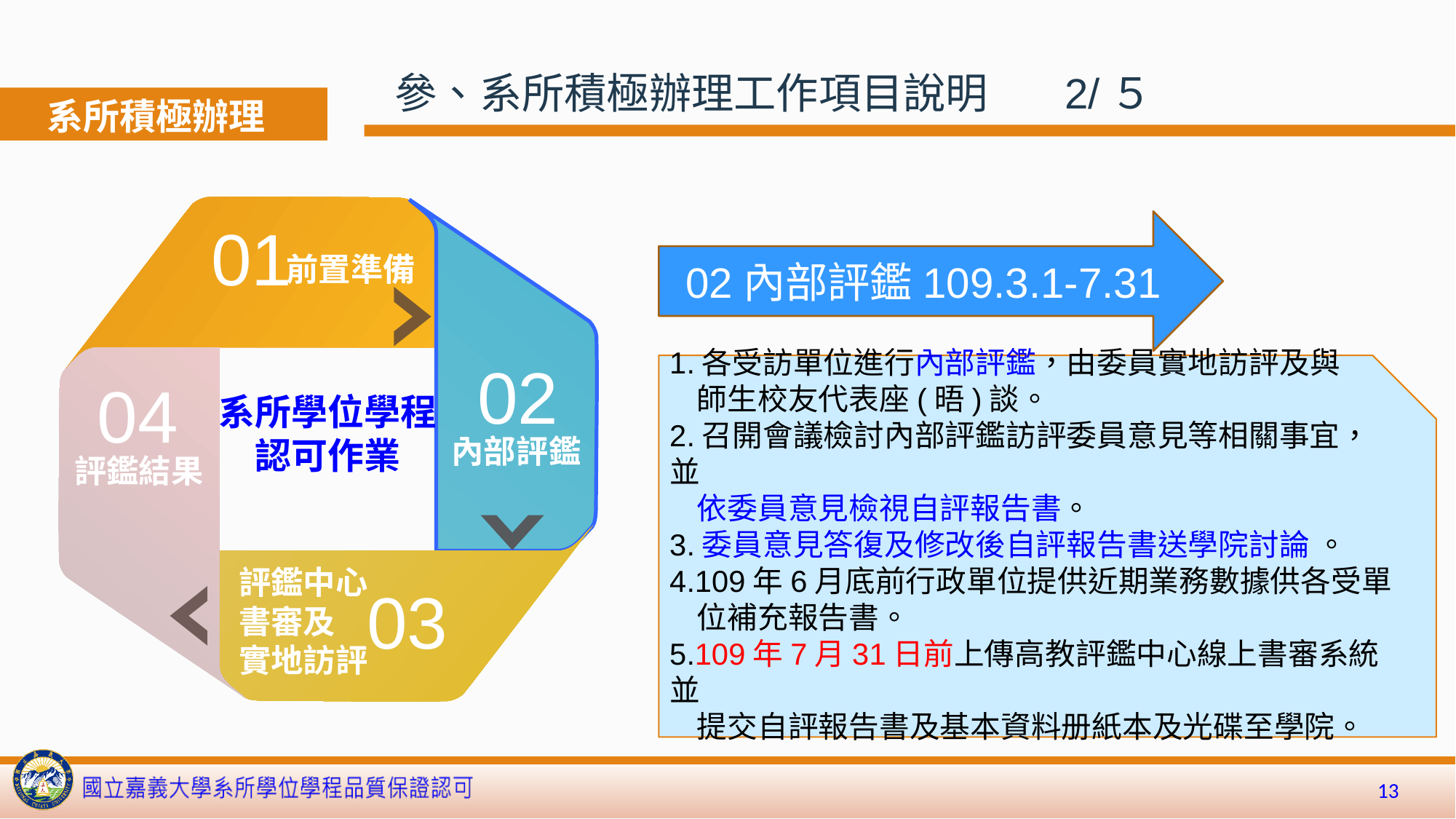

參、系所積極辦理工作項目說明       2/５
系所積極辦理

01
前置準備

03

評鑑中心
書審及
實地訪評

內部評鑑
02
04
評鑑結果
系所學位學程
認可作業

02內部評鑑109.3.1-7.31
1.各受訪單位進行內部評鑑，由委員實地訪評及與
   師生校友代表座(晤)談。
2.召開會議檢討內部評鑑訪評委員意見等相關事宜，並
   依委員意見檢視自評報告書。
3.委員意見答復及修改後自評報告書送學院討論 。
4.109年6月底前行政單位提供近期業務數據供各受單
   位補充報告書。
5.109年7月31日前上傳高教評鑑中心線上書審系統並
   提交自評報告書及基本資料册紙本及光碟至學院。

13